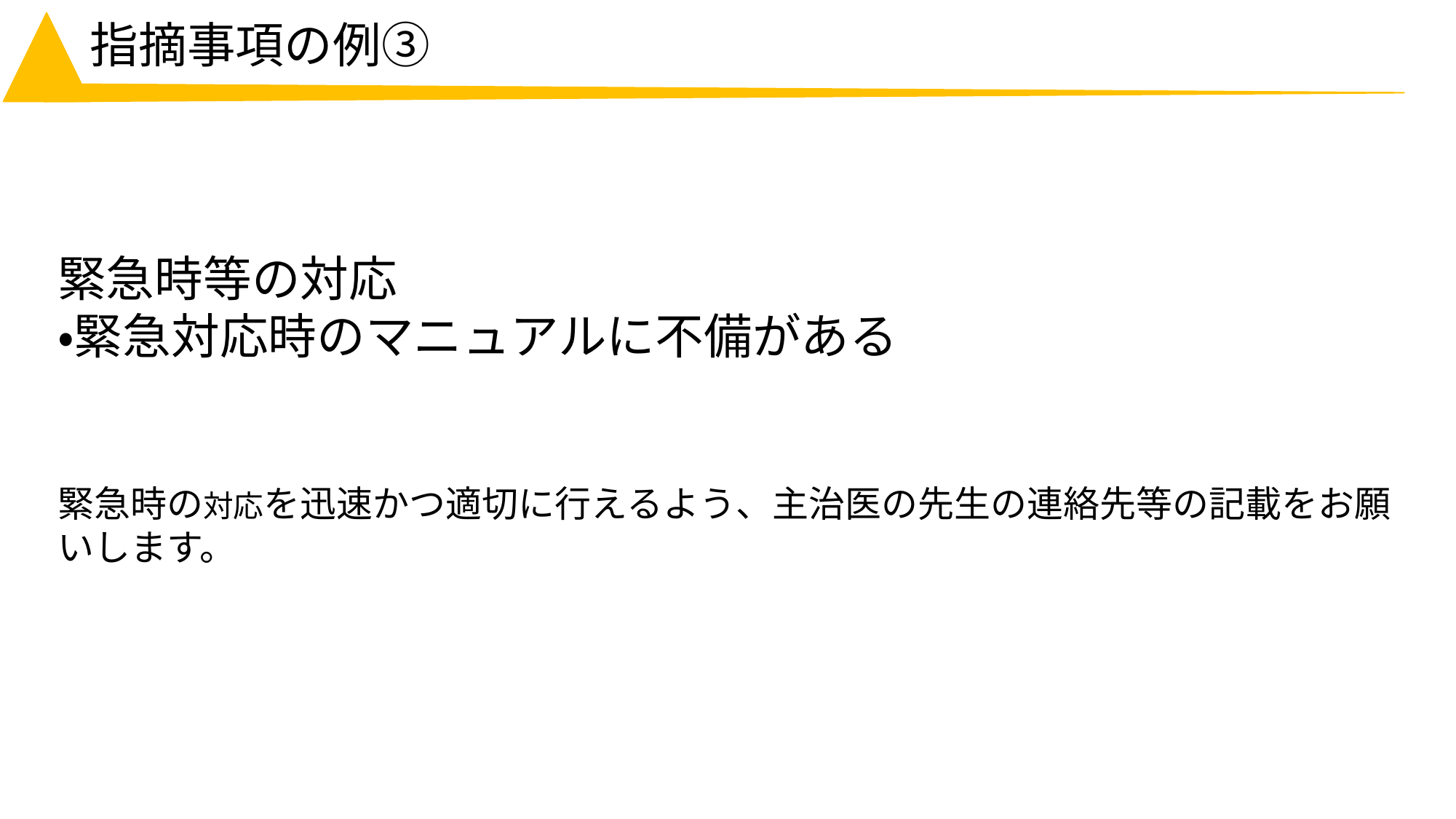

# 指摘事項の例③
緊急時等の対応
・緊急対応時のマニュアルに不備がある

緊急時の対応を迅速かつ適切に行えるよう、主治医の先生の連絡先等の記載をお願いします。